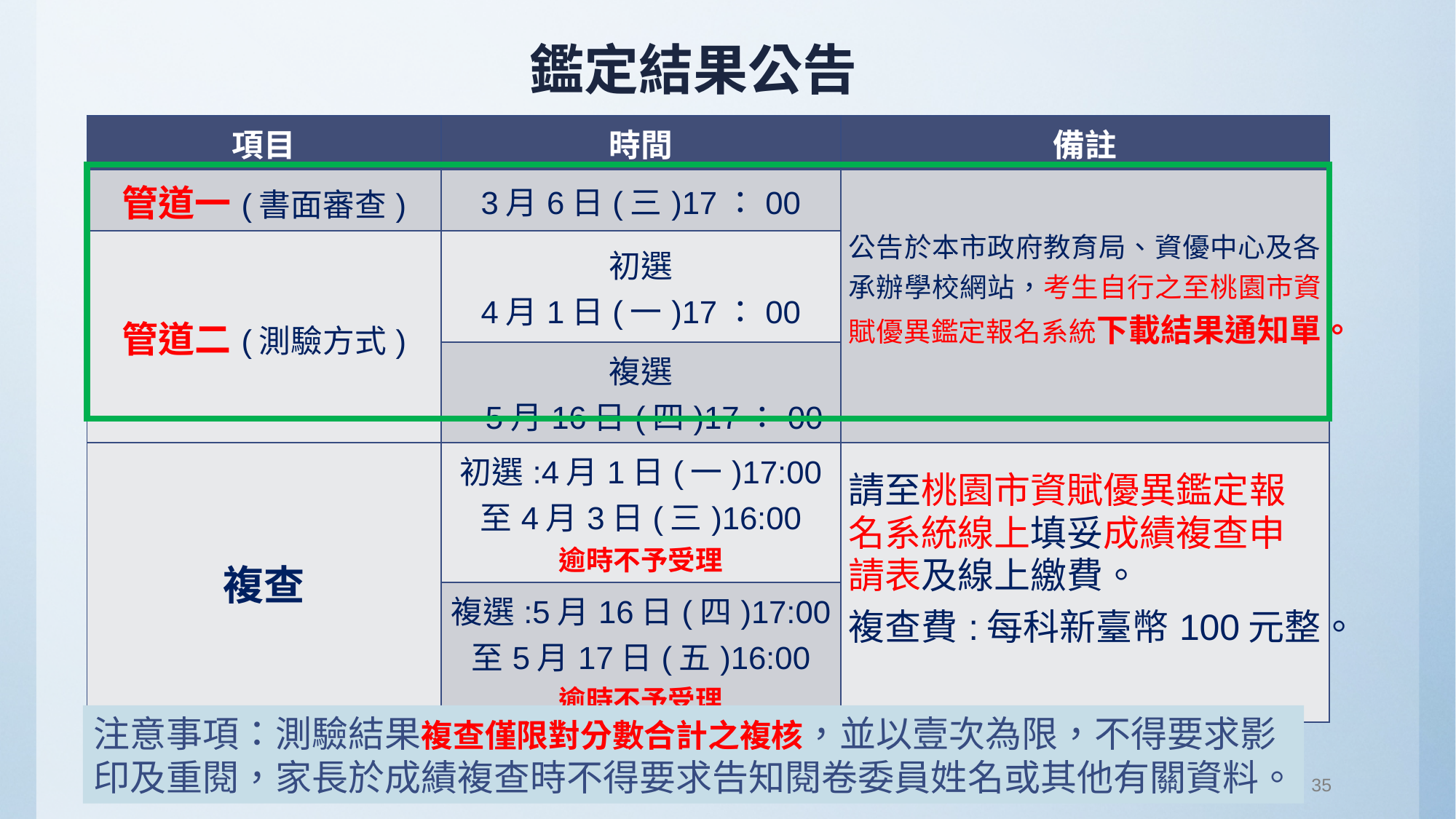

鑑定結果公告
| 項目 | 時間 | 備註 |
| --- | --- | --- |
| 管道一(書面審查) | 3月6日(三)17：00 | 公告於本市政府教育局、資優中心及各承辦學校網站，考生自行之至桃園市資賦優異鑑定報名系統下載結果通知單。 |
| 管道二(測驗方式) | 初選 4月1日(一)17：00 |  |
|  | 複選 5月16日(四)17：00 |  |
| 複查 | 初選:4月1日(一)17:00 至4月3日(三)16:00 逾時不予受理 | 請至桃園市資賦優異鑑定報名系統線上填妥成績複查申請表及線上繳費。 複查費:每科新臺幣100元整。 |
|  | 複選:5月16日(四)17:00 至5月17日(五)16:00 逾時不予受理 |  |

注意事項：測驗結果複查僅限對分數合計之複核，並以壹次為限，不得要求影印及重閱，家長於成績複查時不得要求告知閱卷委員姓名或其他有關資料。
35